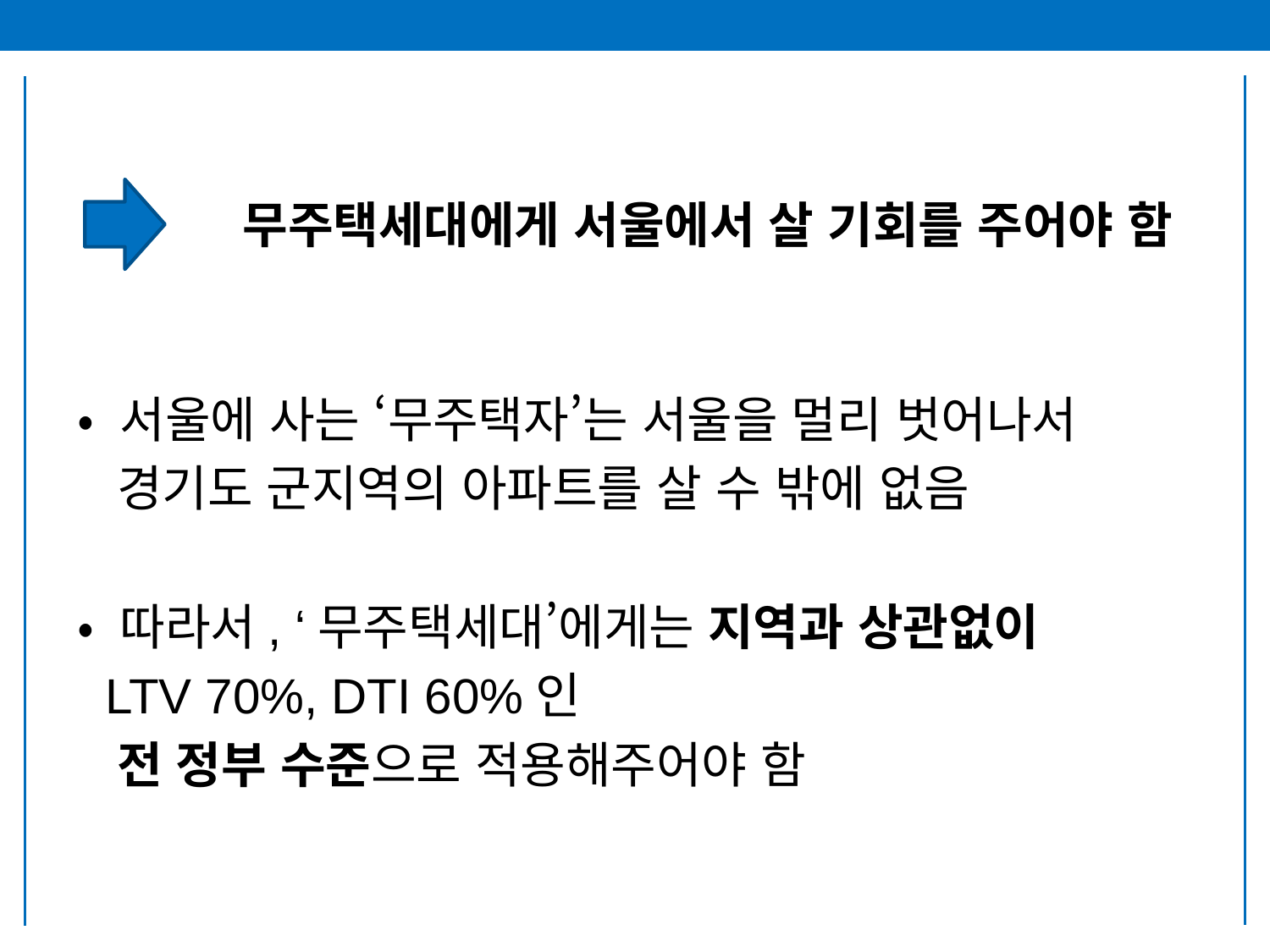

무주택세대에게 서울에서 살 기회를 주어야 함
• 서울에 사는 ‘무주택자’는 서울을 멀리 벗어나서
  경기도 군지역의 아파트를 살 수 밖에 없음

• 따라서, ‘무주택세대’에게는 지역과 상관없이
  LTV 70%, DTI 60%인
  전 정부 수준으로 적용해주어야 함